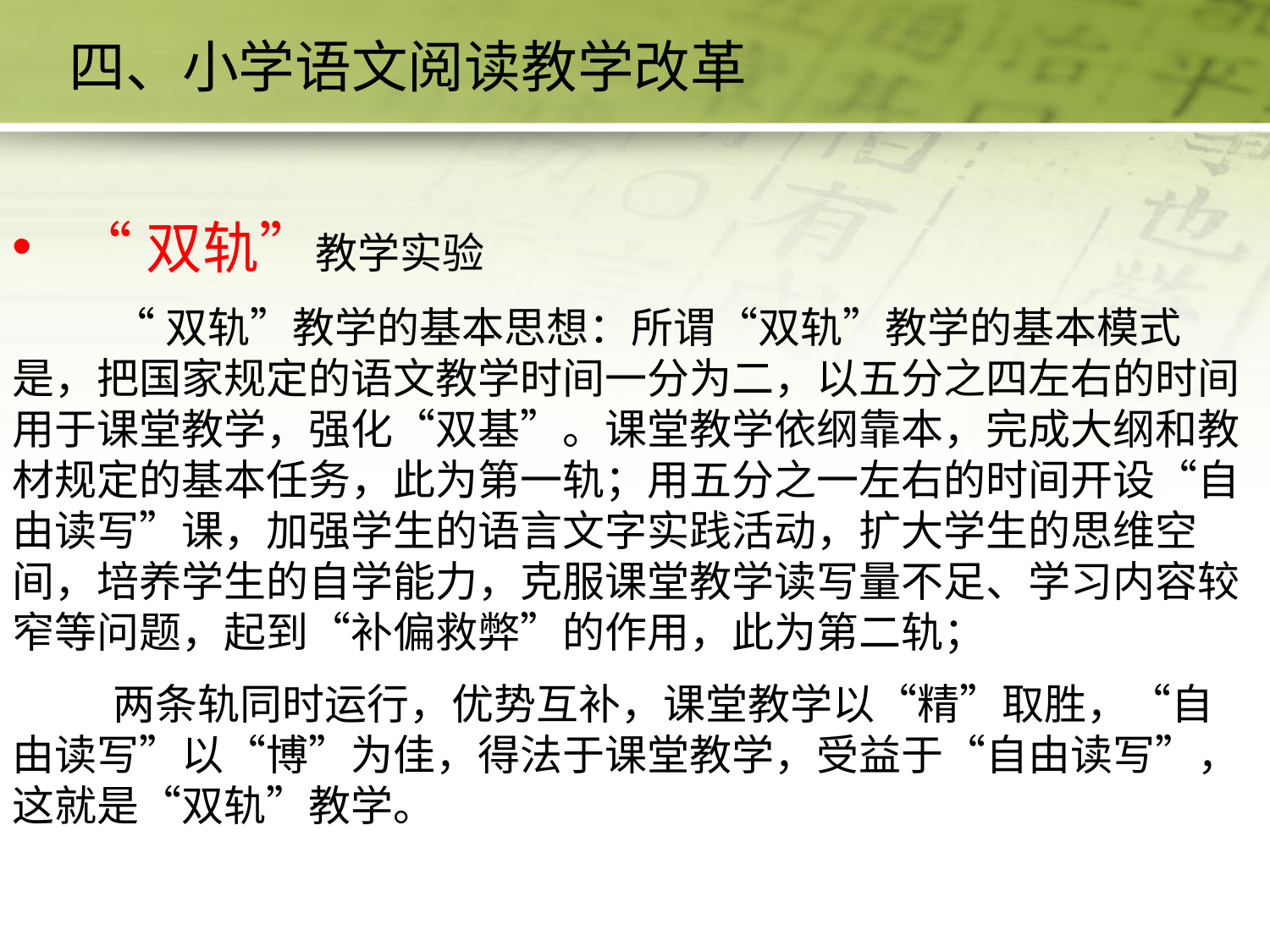

四、小学语文阅读教学改革
“双轨”教学实验
“双轨”教学的基本思想：所谓“双轨”教学的基本模式是，把国家规定的语文教学时间一分为二，以五分之四左右的时间用于课堂教学，强化“双基”。课堂教学依纲靠本，完成大纲和教材规定的基本任务，此为第一轨；用五分之一左右的时间开设“自由读写”课，加强学生的语言文字实践活动，扩大学生的思维空间，培养学生的自学能力，克服课堂教学读写量不足、学习内容较窄等问题，起到“补偏救弊”的作用，此为第二轨；
两条轨同时运行，优势互补，课堂教学以“精”取胜，“自由读写”以“博”为佳，得法于课堂教学，受益于“自由读写”，这就是“双轨”教学。